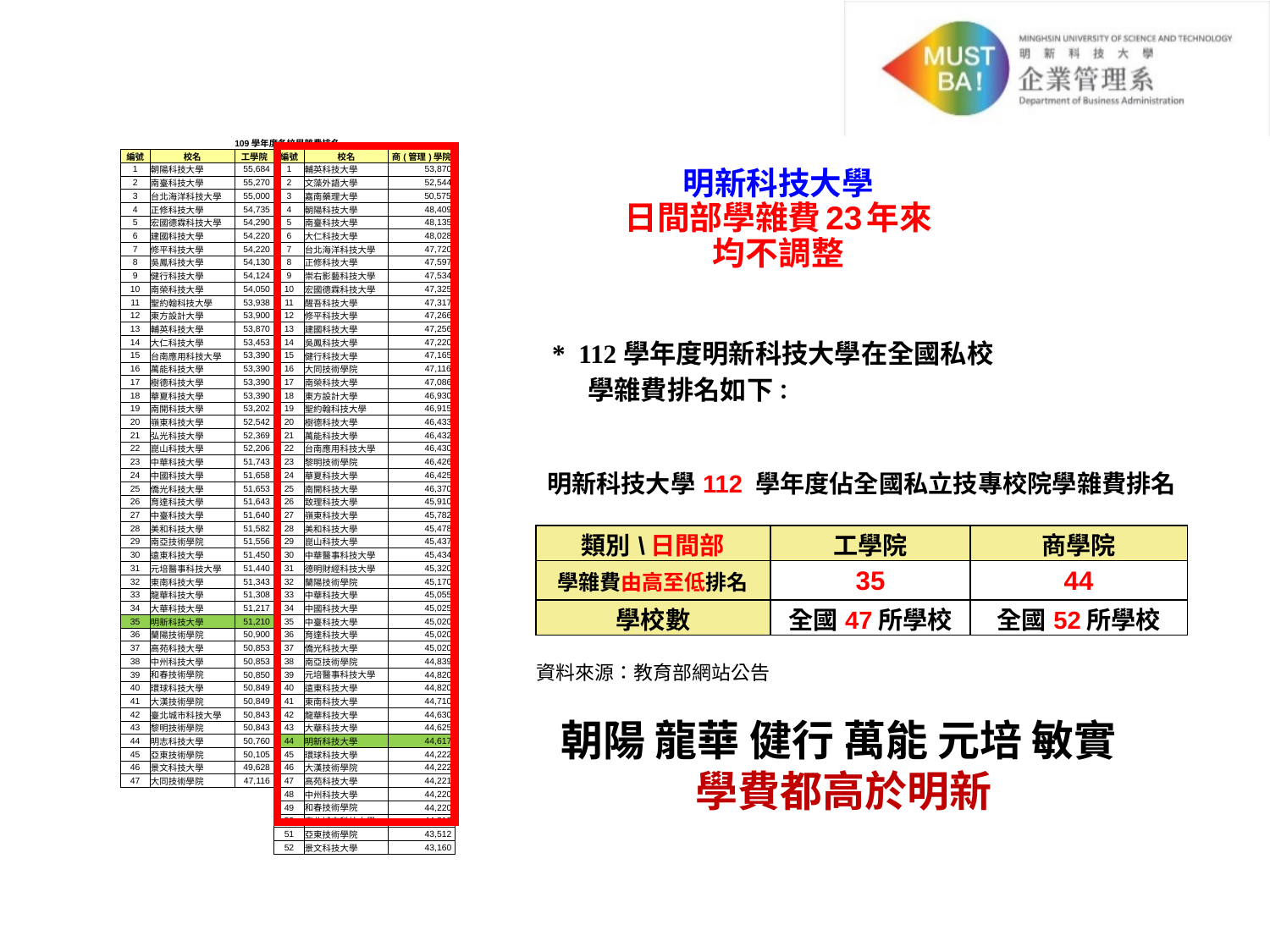

# 明新科技大學 日間部學雜費23年來 均不調整
| 109學年度各校學雜費排名 |  |  |  |  |  |
| --- | --- | --- | --- | --- | --- |
| 編號 | 校名 | 工學院 | 編號 | 校名 | 商(管理)學院 |
| 1 | 朝陽科技大學 | 55,684 | 1 | 輔英科技大學 | 53,870 |
| 2 | 南臺科技大學 | 55,270 | 2 | 文藻外語大學 | 52,544 |
| 3 | 台北海洋科技大學 | 55,000 | 3 | 嘉南藥理大學 | 50,575 |
| 4 | 正修科技大學 | 54,735 | 4 | 朝陽科技大學 | 48,409 |
| 5 | 宏國德霖科技大學 | 54,290 | 5 | 南臺科技大學 | 48,135 |
| 6 | 建國科技大學 | 54,220 | 6 | 大仁科技大學 | 48,028 |
| 7 | 修平科技大學 | 54,220 | 7 | 台北海洋科技大學 | 47,720 |
| 8 | 吳鳳科技大學 | 54,130 | 8 | 正修科技大學 | 47,597 |
| 9 | 健行科技大學 | 54,124 | 9 | 崇右影藝科技大學 | 47,534 |
| 10 | 南榮科技大學 | 54,050 | 10 | 宏國德霖科技大學 | 47,325 |
| 11 | 聖約翰科技大學 | 53,938 | 11 | 醒吾科技大學 | 47,317 |
| 12 | 東方設計大學 | 53,900 | 12 | 修平科技大學 | 47,266 |
| 13 | 輔英科技大學 | 53,870 | 13 | 建國科技大學 | 47,256 |
| 14 | 大仁科技大學 | 53,453 | 14 | 吳鳳科技大學 | 47,220 |
| 15 | 台南應用科技大學 | 53,390 | 15 | 健行科技大學 | 47,165 |
| 16 | 萬能科技大學 | 53,390 | 16 | 大同技術學院 | 47,116 |
| 17 | 樹德科技大學 | 53,390 | 17 | 南榮科技大學 | 47,086 |
| 18 | 華夏科技大學 | 53,390 | 18 | 東方設計大學 | 46,930 |
| 19 | 南開科技大學 | 53,202 | 19 | 聖約翰科技大學 | 46,915 |
| 20 | 嶺東科技大學 | 52,542 | 20 | 樹德科技大學 | 46,433 |
| 21 | 弘光科技大學 | 52,369 | 21 | 萬能科技大學 | 46,432 |
| 22 | 崑山科技大學 | 52,206 | 22 | 台南應用科技大學 | 46,430 |
| 23 | 中華科技大學 | 51,743 | 23 | 黎明技術學院 | 46,426 |
| 24 | 中國科技大學 | 51,658 | 24 | 華夏科技大學 | 46,425 |
| 25 | 僑光科技大學 | 51,653 | 25 | 南開科技大學 | 46,370 |
| 26 | 育達科技大學 | 51,643 | 26 | 致理科技大學 | 45,910 |
| 27 | 中臺科技大學 | 51,640 | 27 | 嶺東科技大學 | 45,782 |
| 28 | 美和科技大學 | 51,582 | 28 | 美和科技大學 | 45,478 |
| 29 | 南亞技術學院 | 51,556 | 29 | 崑山科技大學 | 45,437 |
| 30 | 遠東科技大學 | 51,450 | 30 | 中華醫事科技大學 | 45,434 |
| 31 | 元培醫事科技大學 | 51,440 | 31 | 德明財經科技大學 | 45,320 |
| 32 | 東南科技大學 | 51,343 | 32 | 蘭陽技術學院 | 45,170 |
| 33 | 龍華科技大學 | 51,308 | 33 | 中華科技大學 | 45,055 |
| 34 | 大華科技大學 | 51,217 | 34 | 中國科技大學 | 45,025 |
| 35 | 明新科技大學 | 51,210 | 35 | 中臺科技大學 | 45,020 |
| 36 | 蘭陽技術學院 | 50,900 | 36 | 育達科技大學 | 45,020 |
| 37 | 高苑科技大學 | 50,853 | 37 | 僑光科技大學 | 45,020 |
| 38 | 中州科技大學 | 50,853 | 38 | 南亞技術學院 | 44,839 |
| 39 | 和春技術學院 | 50,850 | 39 | 元培醫事科技大學 | 44,820 |
| 40 | 環球科技大學 | 50,849 | 40 | 遠東科技大學 | 44,820 |
| 41 | 大漢技術學院 | 50,849 | 41 | 東南科技大學 | 44,710 |
| 42 | 臺北城市科技大學 | 50,843 | 42 | 龍華科技大學 | 44,630 |
| 43 | 黎明技術學院 | 50,843 | 43 | 大華科技大學 | 44,625 |
| 44 | 明志科技大學 | 50,760 | 44 | 明新科技大學 | 44,617 |
| 45 | 亞東技術學院 | 50,105 | 45 | 環球科技大學 | 44,222 |
| 46 | 景文科技大學 | 49,628 | 46 | 大漢技術學院 | 44,222 |
| 47 | 大同技術學院 | 47,116 | 47 | 高苑科技大學 | 44,221 |
|  |  |  | 48 | 中州科技大學 | 44,220 |
|  |  |  | 49 | 和春技術學院 | 44,220 |
|  |  |  | 50 | 臺北城市科技大學 | 44,210 |
|  |  |  | 51 | 亞東技術學院 | 43,512 |
|  |  |  | 52 | 景文科技大學 | 43,160 |

*  112學年度明新科技大學在全國私校
     學雜費排名如下：

| 明新科技大學112 學年度佔全國私立技專校院學雜費排名 |  |  |  |
| --- | --- | --- | --- |
| 類別\日間部 | 工學院 | 商學院 |  |
| 學雜費由高至低排名 | 35 | 44 |  |
| 學校數 | 全國47所學校 | 全國52所學校 |  |
| 資料來源：教育部網站公告 |  |  |  |
|  |  |  |  |
朝陽 龍華 健行 萬能 元培 敏實
學費都高於明新
4